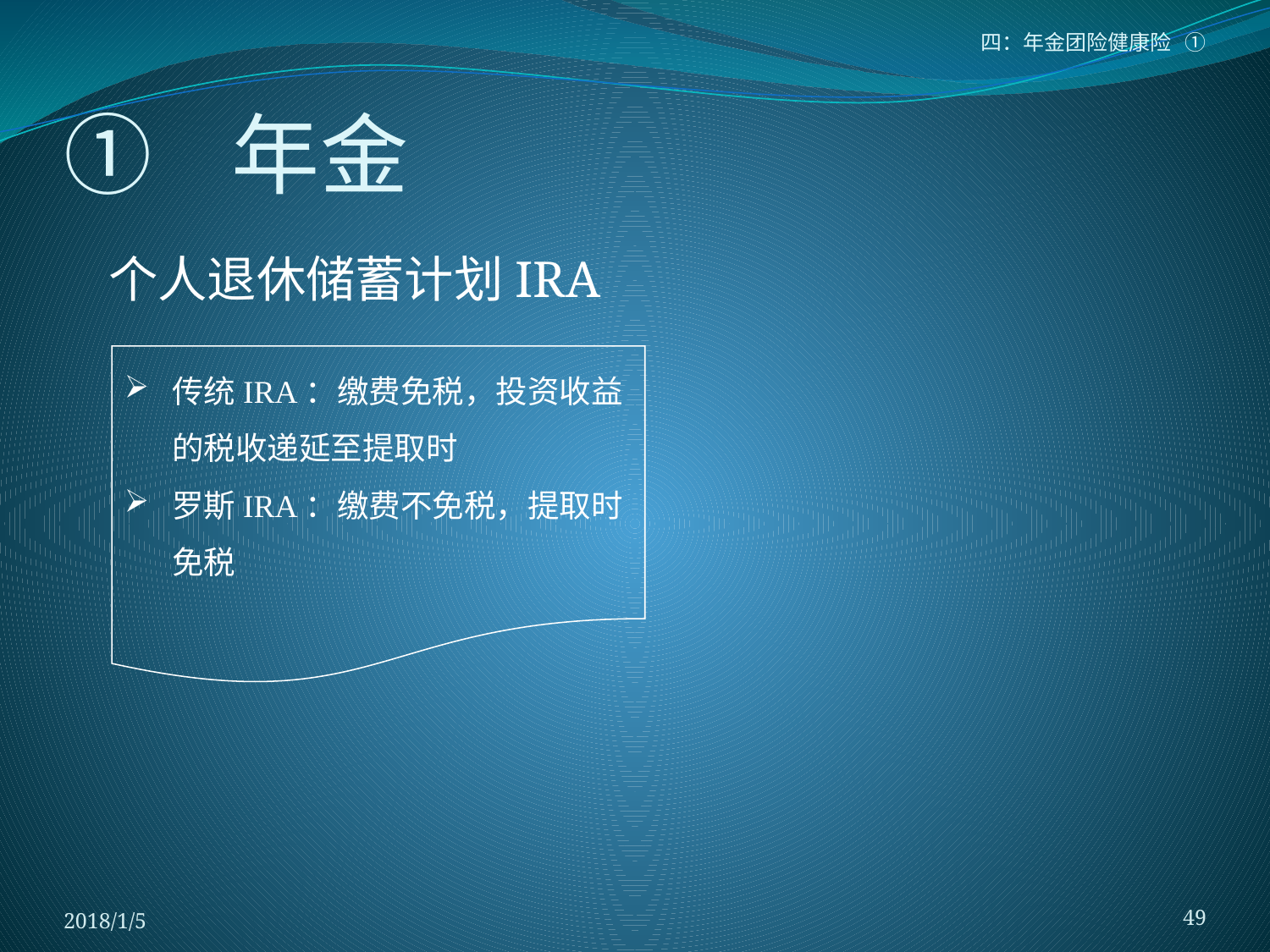

四：年金团险健康险   ①
# ①   年金
个人退休储蓄计划IRA
传统IRA：缴费免税，投资收益的税收递延至提取时
罗斯IRA：缴费不免税，提取时免税

2018/1/5
49